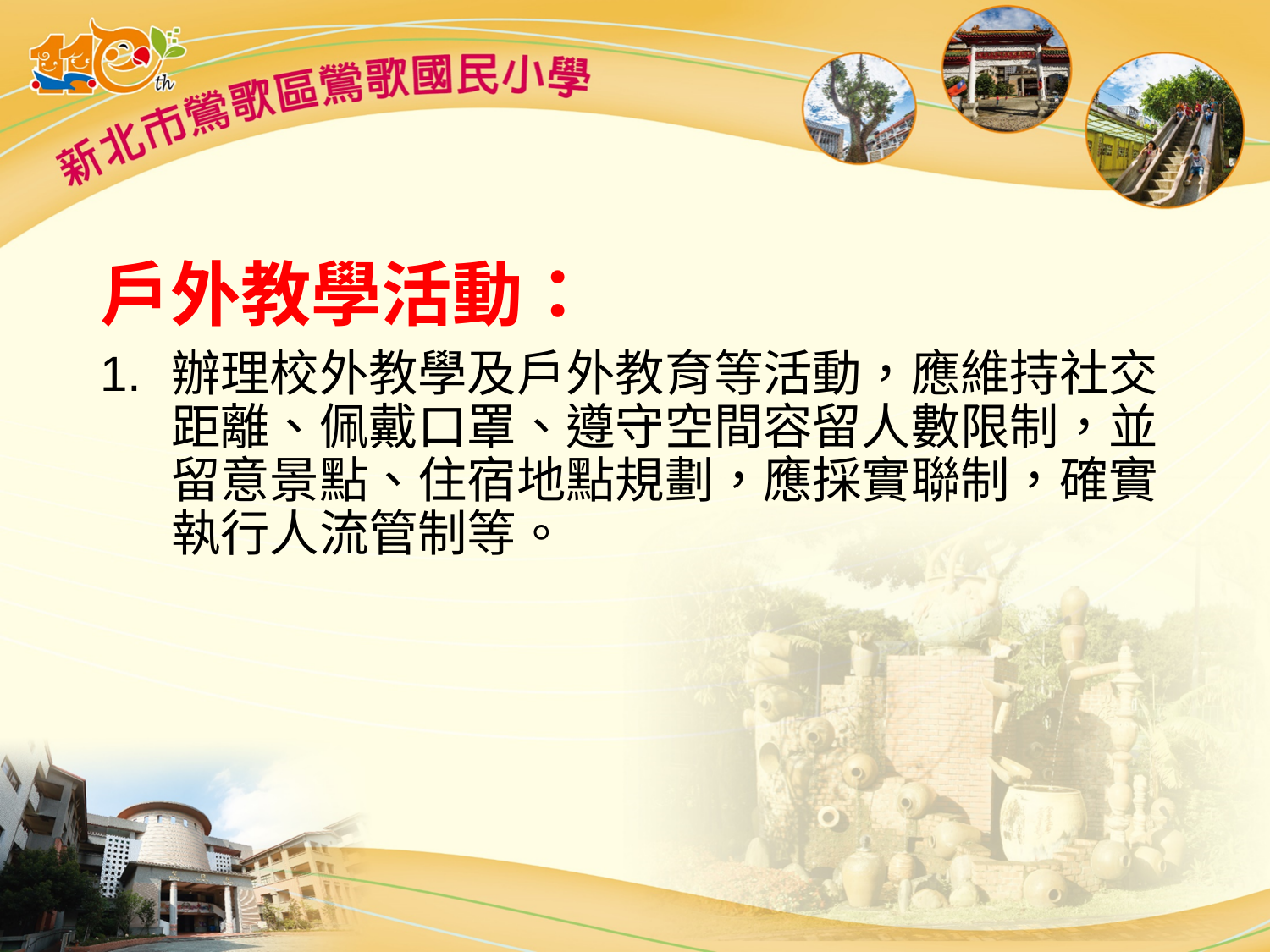

戶外教學活動：
辦理校外教學及戶外教育等活動，應維持社交距離、佩戴口罩、遵守空間容留人數限制，並留意景點、住宿地點規劃，應採實聯制，確實執行人流管制等。